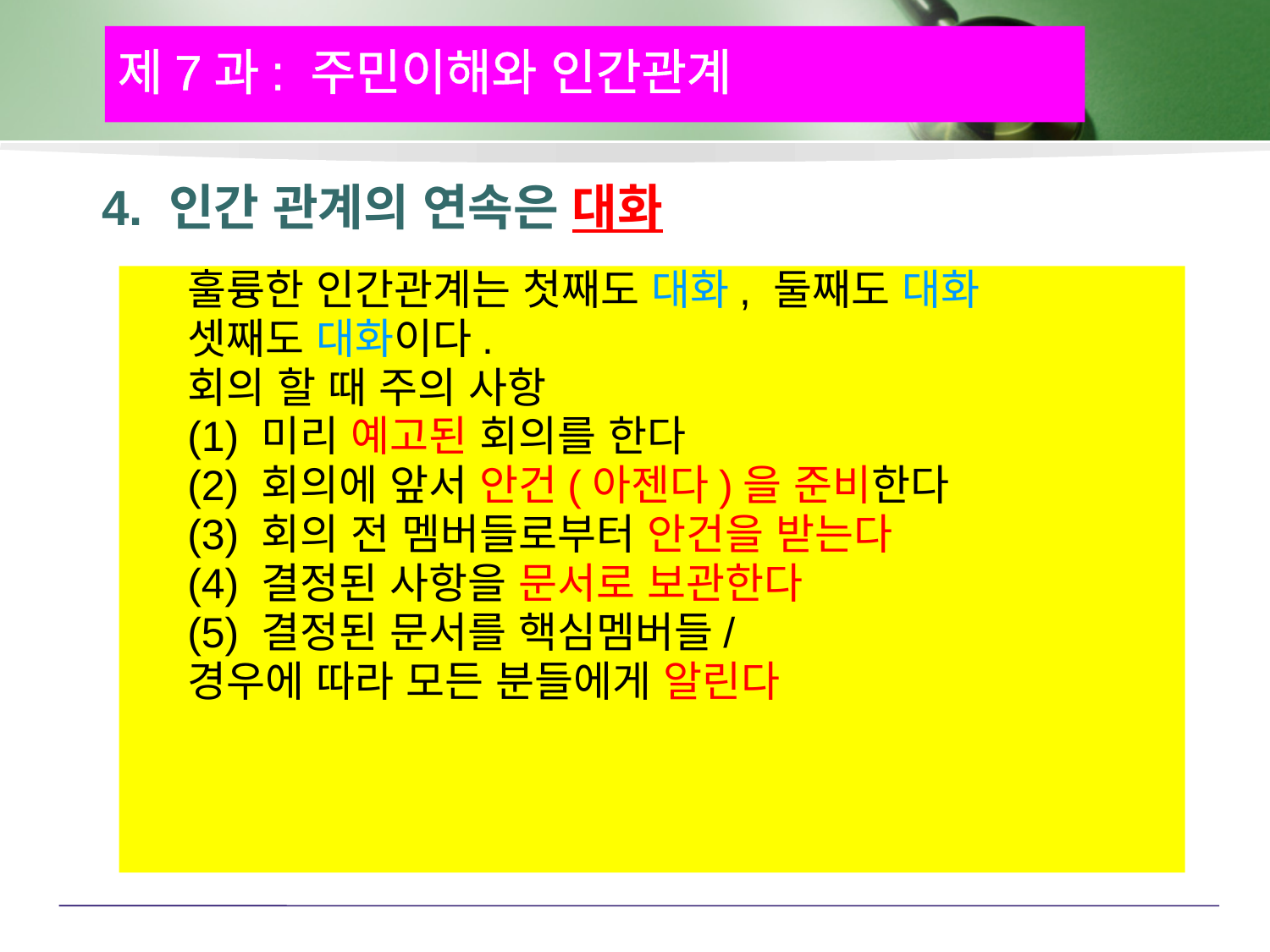

제7과: 주민이해와 인간관계
4. 인간 관계의 연속은 대화
훌륭한 인간관계는 첫째도 대화, 둘째도 대화
셋째도 대화이다.
회의 할 때 주의 사항
(1) 미리 예고된 회의를 한다
(2) 회의에 앞서 안건(아젠다)을 준비한다
(3) 회의 전 멤버들로부터 안건을 받는다
(4) 결정된 사항을 문서로 보관한다
(5) 결정된 문서를 핵심멤버들/
경우에 따라 모든 분들에게 알린다